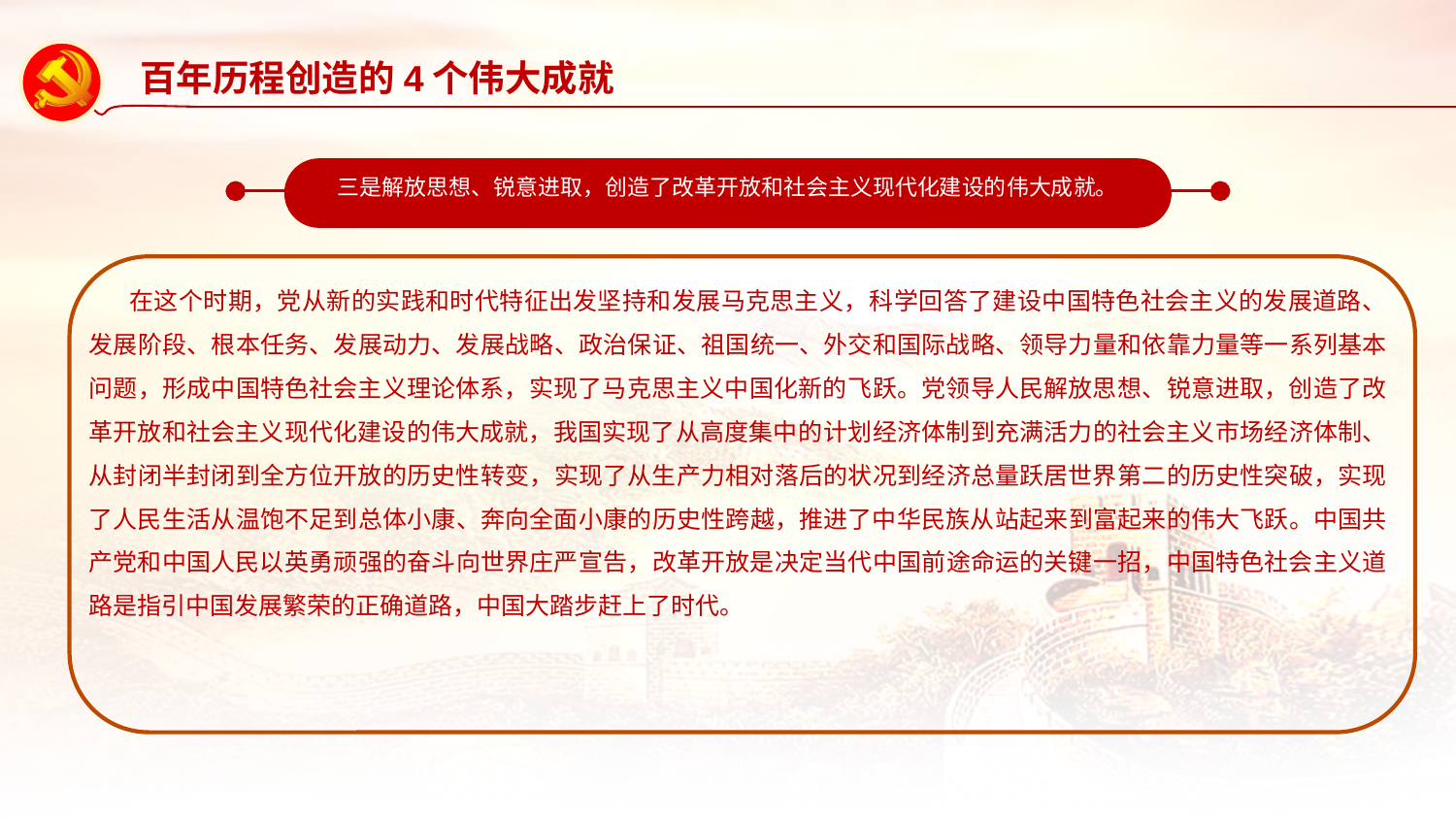

百年历程创造的4个伟大成就

三是解放思想、锐意进取，创造了改革开放和社会主义现代化建设的伟大成就。

      在这个时期，党从新的实践和时代特征出发坚持和发展马克思主义，科学回答了建设中国特色社会主义的发展道路、发展阶段、根本任务、发展动力、发展战略、政治保证、祖国统一、外交和国际战略、领导力量和依靠力量等一系列基本问题，形成中国特色社会主义理论体系，实现了马克思主义中国化新的飞跃。党领导人民解放思想、锐意进取，创造了改革开放和社会主义现代化建设的伟大成就，我国实现了从高度集中的计划经济体制到充满活力的社会主义市场经济体制、从封闭半封闭到全方位开放的历史性转变，实现了从生产力相对落后的状况到经济总量跃居世界第二的历史性突破，实现了人民生活从温饱不足到总体小康、奔向全面小康的历史性跨越，推进了中华民族从站起来到富起来的伟大飞跃。中国共产党和中国人民以英勇顽强的奋斗向世界庄严宣告，改革开放是决定当代中国前途命运的关键一招，中国特色社会主义道路是指引中国发展繁荣的正确道路，中国大踏步赶上了时代。